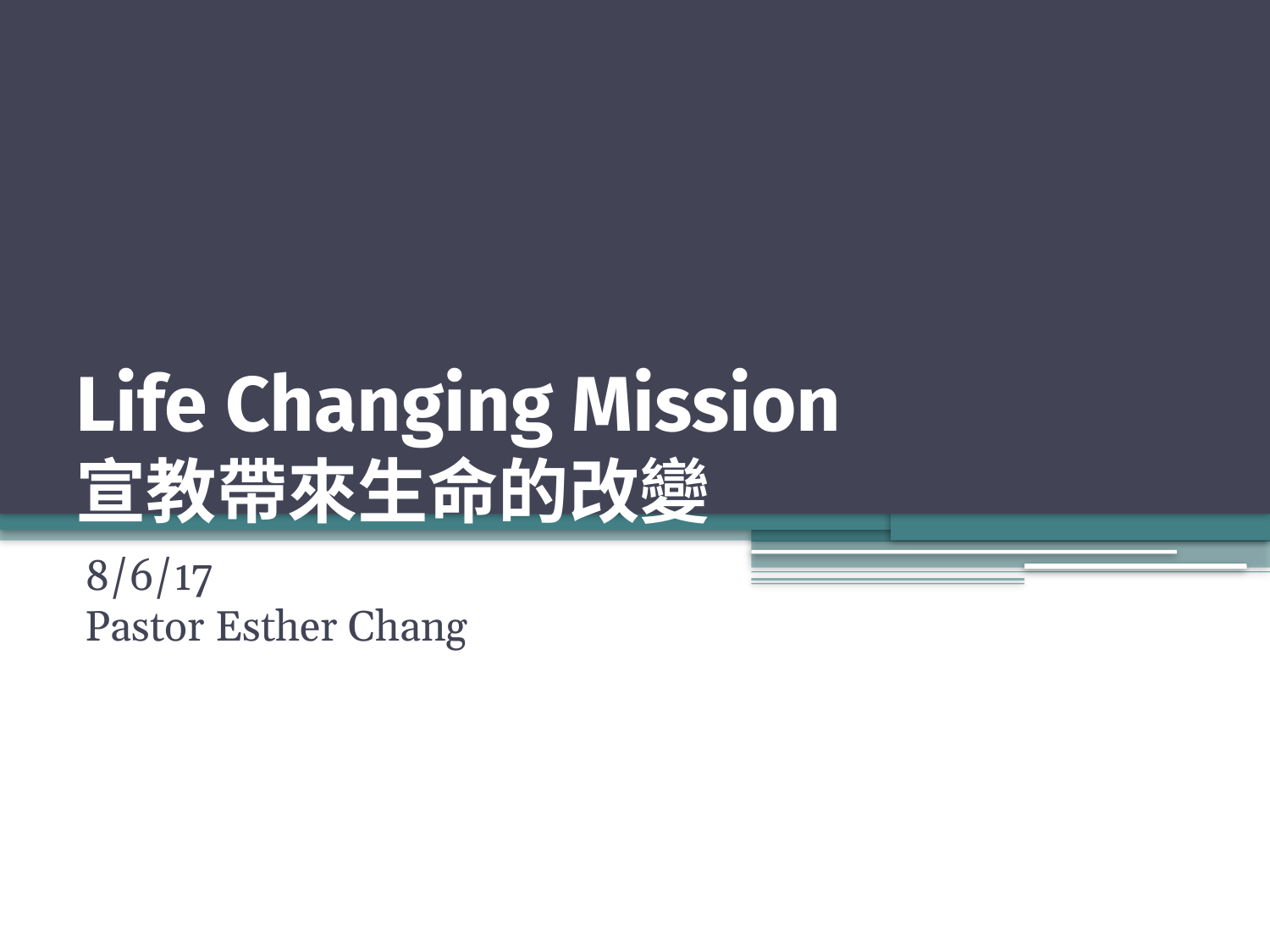

# Life Changing Mission 宣教帶來生命的改變
8/6/17
Pastor Esther Chang